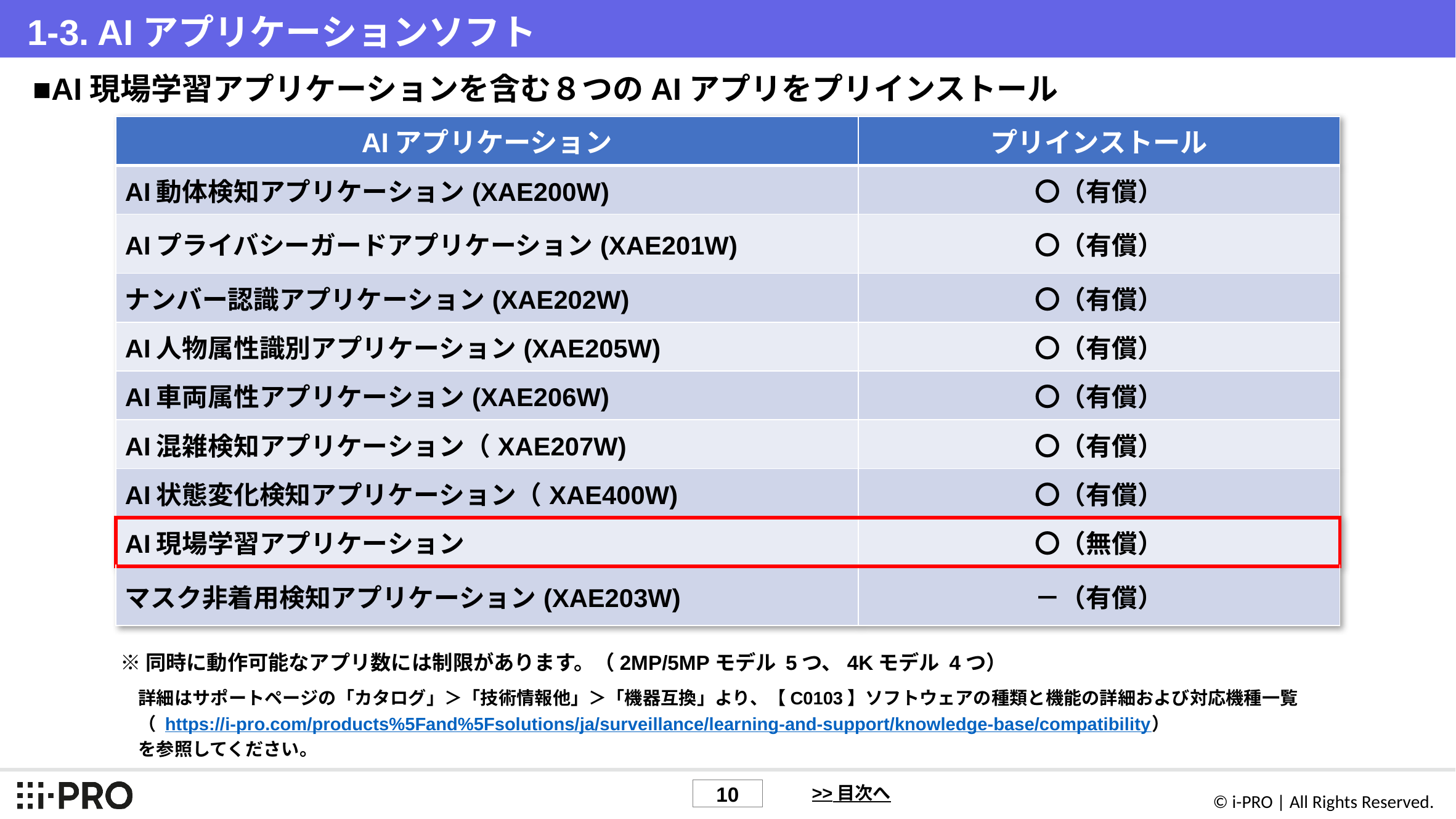

# 1-3. AIアプリケーションソフト
■AI現場学習アプリケーションを含む８つのAIアプリをプリインストール
| AIアプリケーション | プリインストール |
| --- | --- |
| AI動体検知アプリケーション(XAE200W) | 〇（有償） |
| AIプライバシーガードアプリケーション(XAE201W) | 〇（有償） |
| ナンバー認識アプリケーション(XAE202W) | 〇（有償） |
| AI人物属性識別アプリケーション(XAE205W) | 〇（有償） |
| AI車両属性アプリケーション(XAE206W) | 〇（有償） |
| AI混雑検知アプリケーション（XAE207W) | 〇（有償） |
| AI状態変化検知アプリケーション（XAE400W) | 〇（有償） |
| AI現場学習アプリケーション | 〇（無償） |
| マスク非着用検知アプリケーション(XAE203W) | －（有償） |
※同時に動作可能なアプリ数には制限があります。（2MP/5MPモデル 5つ、4Kモデル 4つ）
詳細はサポートページの「カタログ」＞「技術情報他」＞「機器互換」より、【C0103】ソフトウェアの種類と機能の詳細および対応機種一覧
（ https://i-pro.com/products%5Fand%5Fsolutions/ja/surveillance/learning-and-support/knowledge-base/compatibility）
を参照してください。
>> 目次へ